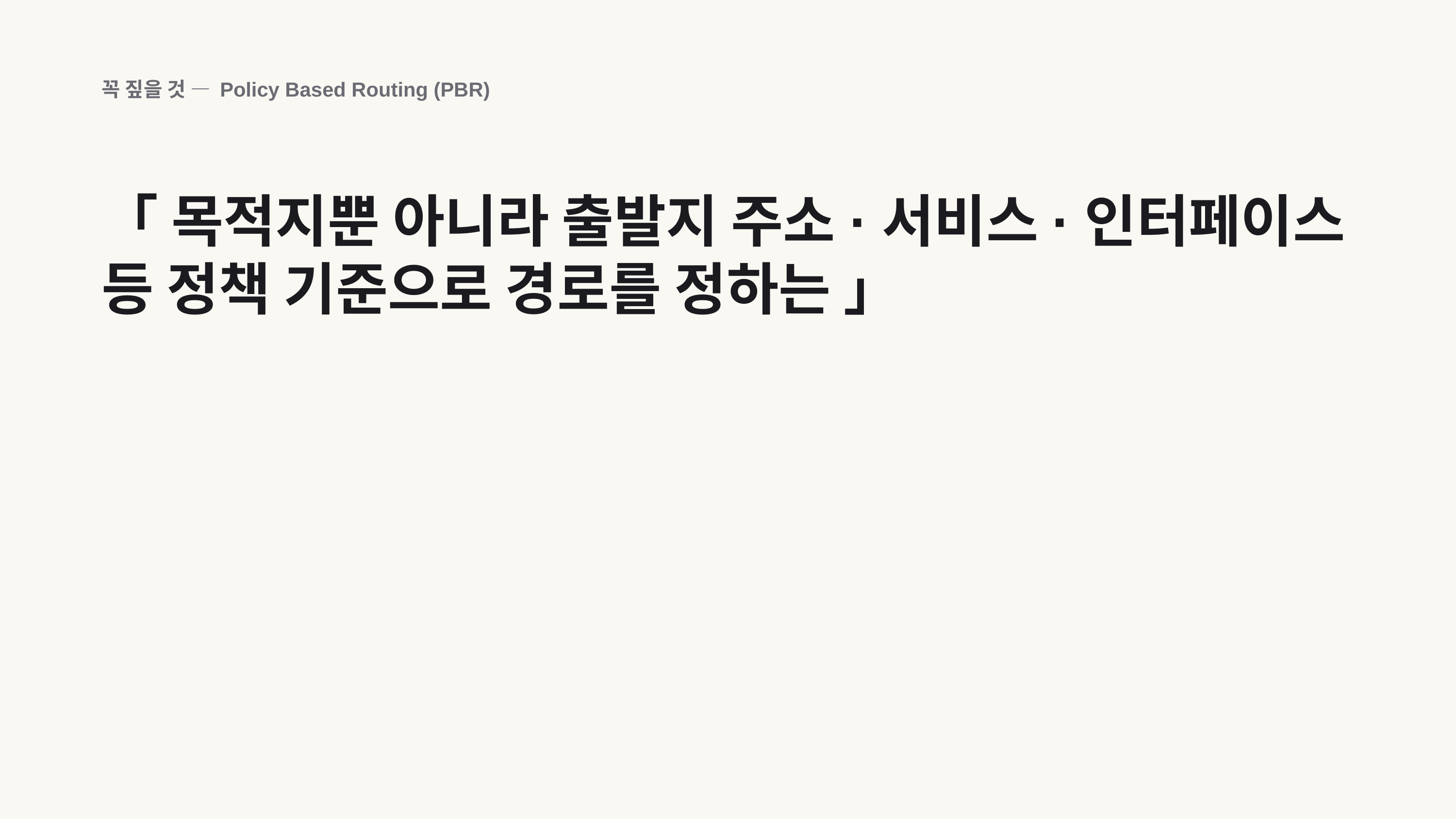

꼭 짚을 것 — Policy Based Routing (PBR)
「 목적지뿐 아니라 출발지 주소·서비스·인터페이스 등 정책 기준으로 경로를 정하는 」